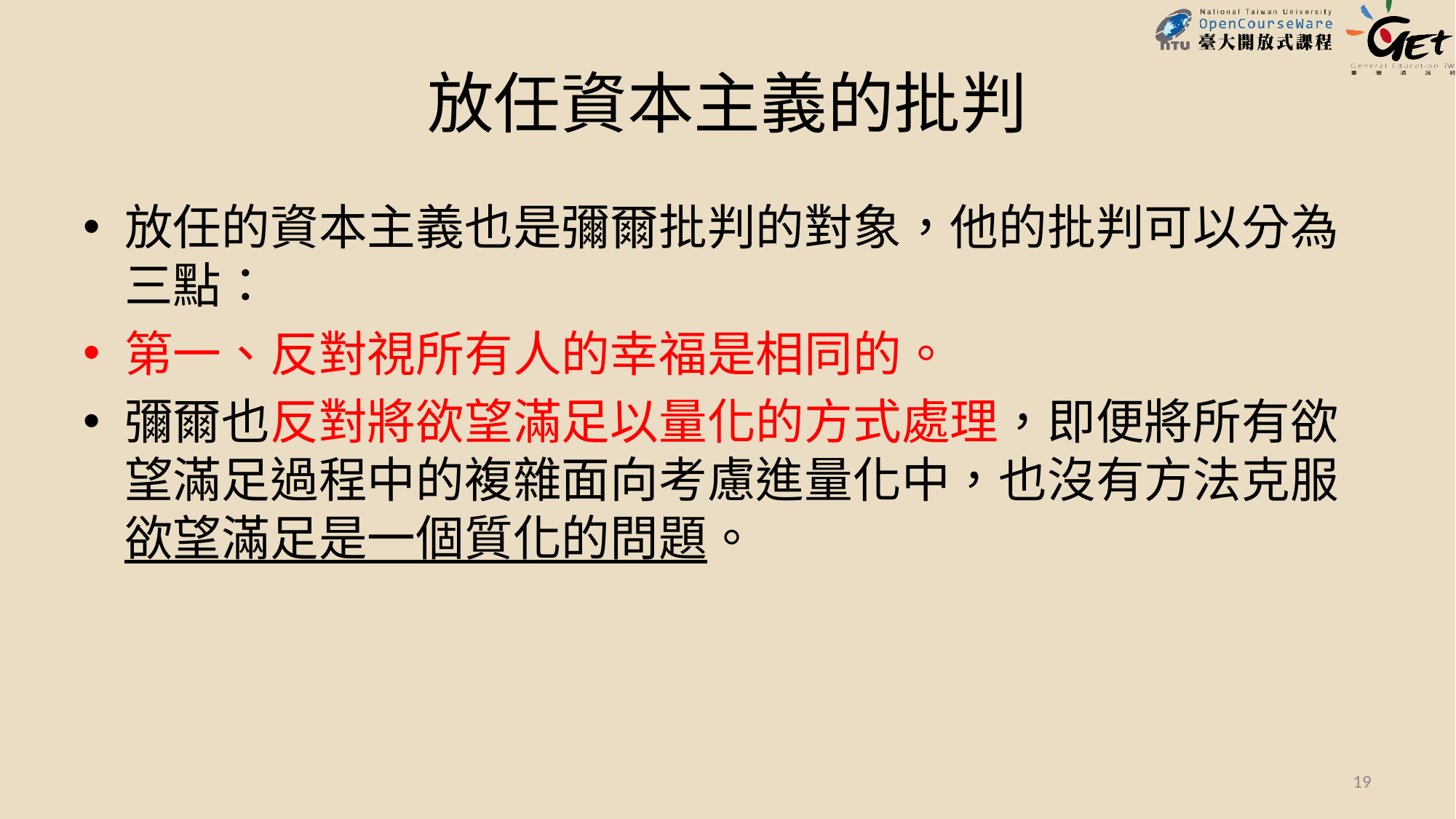

# 放任資本主義的批判
放任的資本主義也是彌爾批判的對象，他的批判可以分為三點：
第一、反對視所有人的幸福是相同的。
彌爾也反對將欲望滿足以量化的方式處理，即便將所有欲望滿足過程中的複雜面向考慮進量化中，也沒有方法克服欲望滿足是一個質化的問題。
19